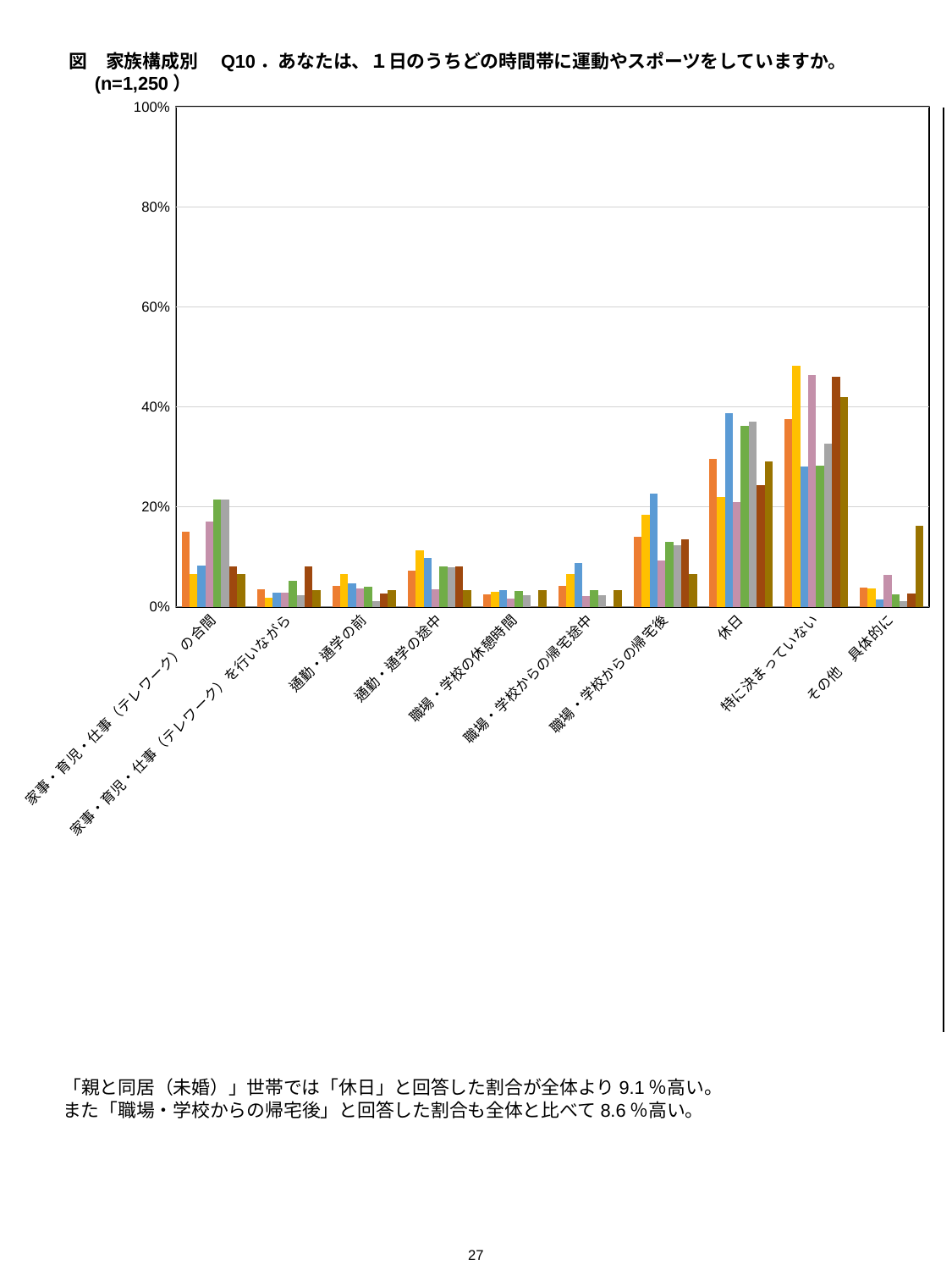

図　家族構成別　Q10．あなたは、１日のうちどの時間帯に運動やスポーツをしていますか。 (n=1,250）

### Chart

| Category | 全体(n=1250) | 一人暮らし(n=168) | 親と同居（未婚）(n=217) | 夫婦のみ(n=382) | 夫婦と子供(n=326) | ２世帯以上同居（例：夫婦世帯と親世帯の同居等）(n=89) | 答えたくない(n=37) | その他(n=31) |
|---|---|---|---|---|---|---|---|---|
| 家事・育児・仕事（テレワーク）の合間 | 15.04 | 6.547619047619048 | 8.294930875576037 | 17.015706806282722 | 21.47239263803681 | 21.348314606741575 | 8.108108108108107 | 6.451612903225807 |
| 家事・育児・仕事（テレワーク）を行いながら | 3.44 | 1.7857142857142858 | 2.7649769585253456 | 2.879581151832461 | 5.214723926380367 | 2.247191011235955 | 8.108108108108107 | 3.2258064516129035 |
| 通勤・通学の前 | 4.08 | 6.547619047619048 | 4.6082949308755765 | 3.6649214659685865 | 3.9877300613496933 | 1.1235955056179776 | 2.7027027027027026 | 3.2258064516129035 |
| 通勤・通学の途中 | 7.2 | 11.309523809523808 | 9.67741935483871 | 3.403141361256545 | 7.975460122699386 | 7.865168539325843 | 8.108108108108107 | 3.2258064516129035 |
| 職場・学校の休憩時間 | 2.48 | 2.9761904761904763 | 3.2258064516129035 | 1.5706806282722514 | 3.0674846625766876 | 2.247191011235955 | 0.0 | 3.2258064516129035 |
| 職場・学校からの帰宅途中 | 4.16 | 6.547619047619048 | 8.755760368663594 | 2.094240837696335 | 3.374233128834356 | 2.247191011235955 | 0.0 | 3.2258064516129035 |
| 職場・学校からの帰宅後 | 14.0 | 18.452380952380953 | 22.58064516129032 | 9.162303664921465 | 12.883435582822084 | 12.359550561797752 | 13.513513513513512 | 6.451612903225807 |
| 休日 | 29.6 | 22.023809523809526 | 38.70967741935484 | 20.94240837696335 | 36.19631901840491 | 37.078651685393254 | 24.324324324324323 | 29.032258064516128 |
| 特に決まっていない | 37.6 | 48.214285714285715 | 28.110599078341014 | 46.33507853403142 | 28.220858895705522 | 32.58426966292135 | 45.94594594594595 | 41.935483870967744 |
| その他　具体的に | 3.84 | 3.5714285714285716 | 1.3824884792626728 | 6.282722513089006 | 2.4539877300613497 | 1.1235955056179776 | 2.7027027027027026 | 16.129032258064516 |
「親と同居（未婚）」世帯では「休日」と回答した割合が全体より9.1％高い。
また「職場・学校からの帰宅後」と回答した割合も全体と比べて8.6％高い。
27